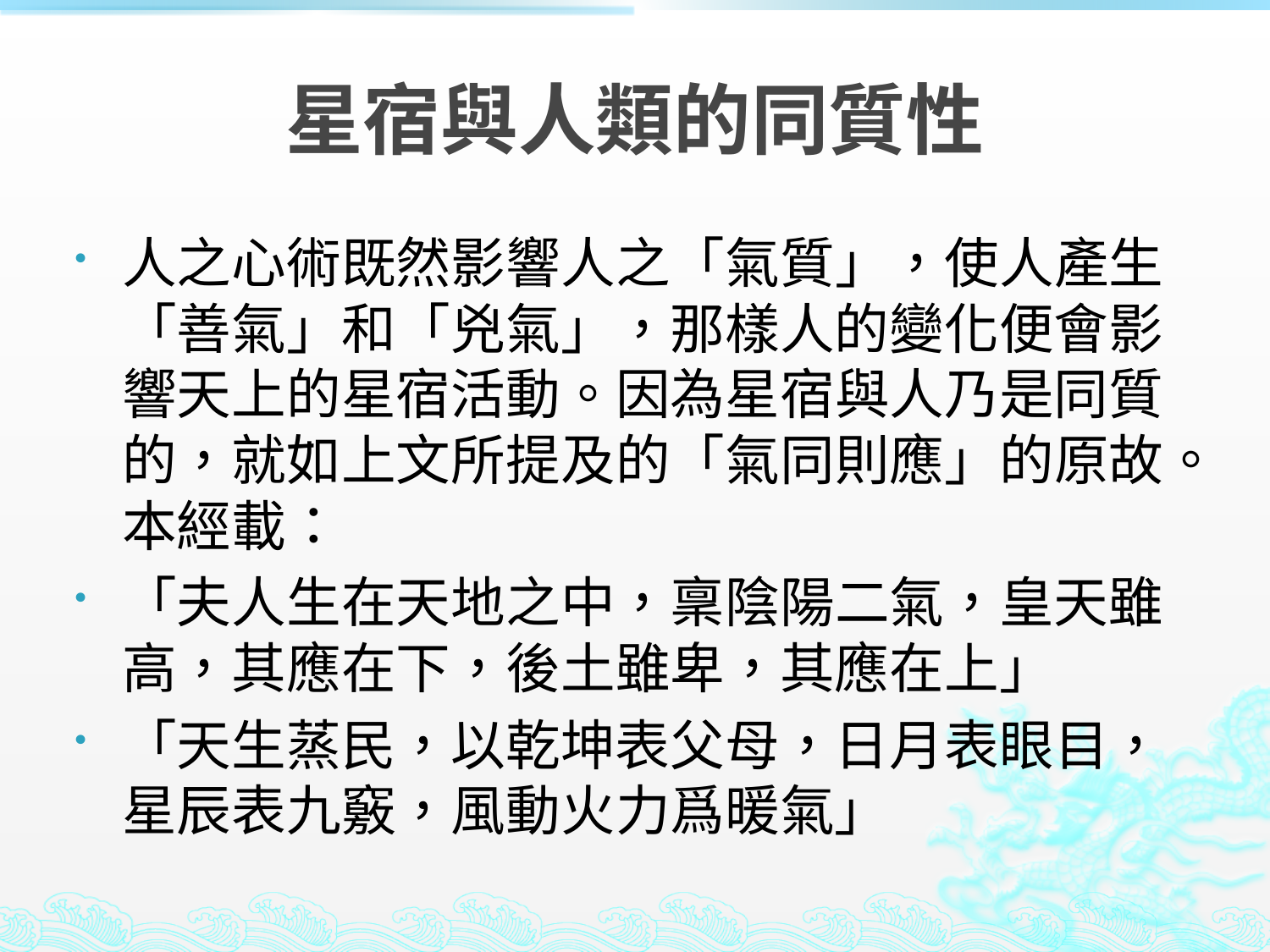

# 星宿與人類的同質性
人之心術既然影響人之「氣質」，使人產生「善氣」和「兇氣」，那樣人的變化便會影響天上的星宿活動。因為星宿與人乃是同質的，就如上文所提及的「氣同則應」的原故。本經載：
「夫人生在天地之中，稟陰陽二氣，皇天雖高，其應在下，後土雖卑，其應在上」
「天生蒸民，以乾坤表父母，日月表眼目，星辰表九竅，風動火力爲暖氣」